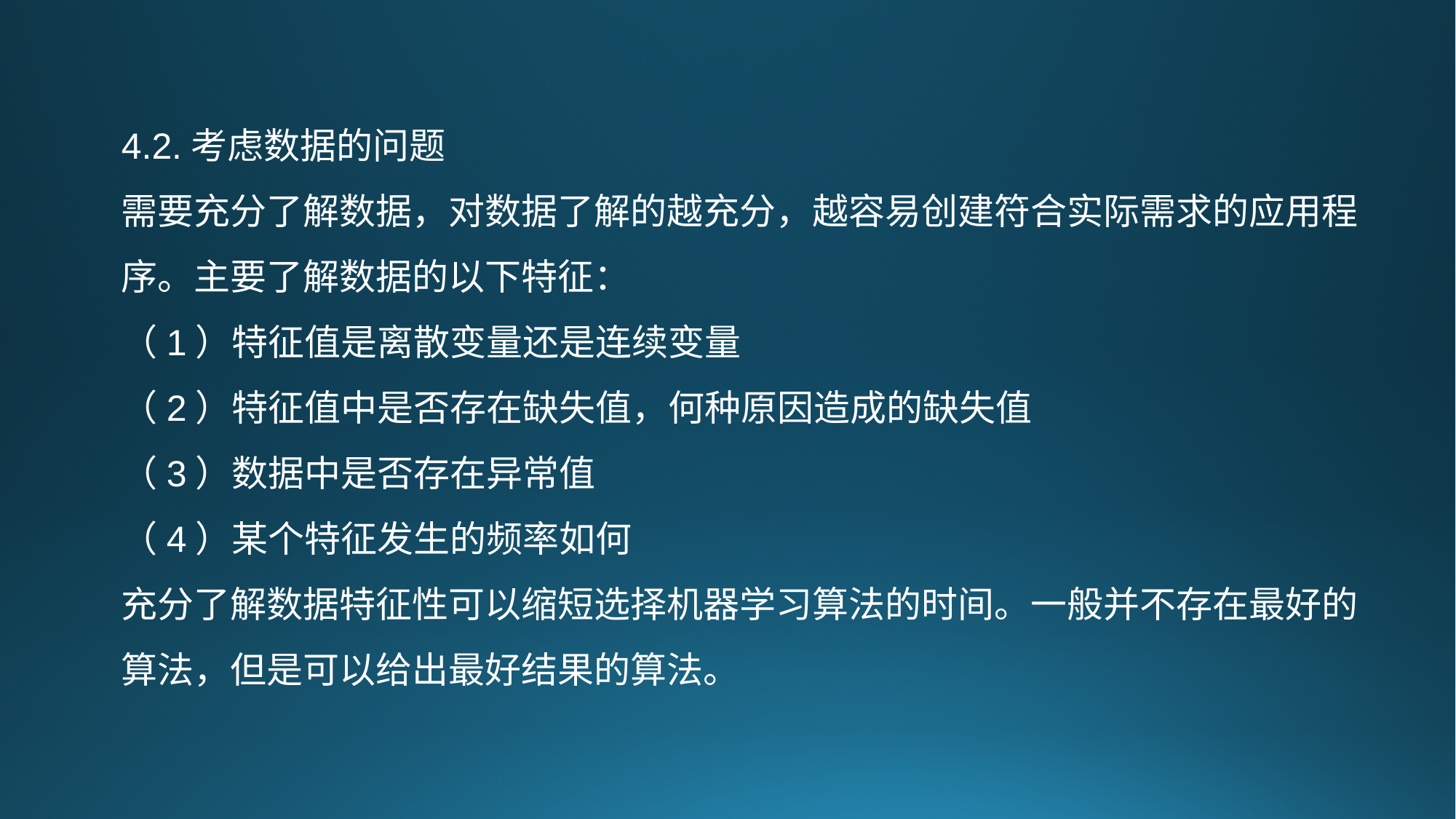

4.2.考虑数据的问题
需要充分了解数据，对数据了解的越充分，越容易创建符合实际需求的应用程序。主要了解数据的以下特征：
（1）特征值是离散变量还是连续变量
（2）特征值中是否存在缺失值，何种原因造成的缺失值
（3）数据中是否存在异常值
（4）某个特征发生的频率如何
充分了解数据特征性可以缩短选择机器学习算法的时间。一般并不存在最好的算法，但是可以给出最好结果的算法。